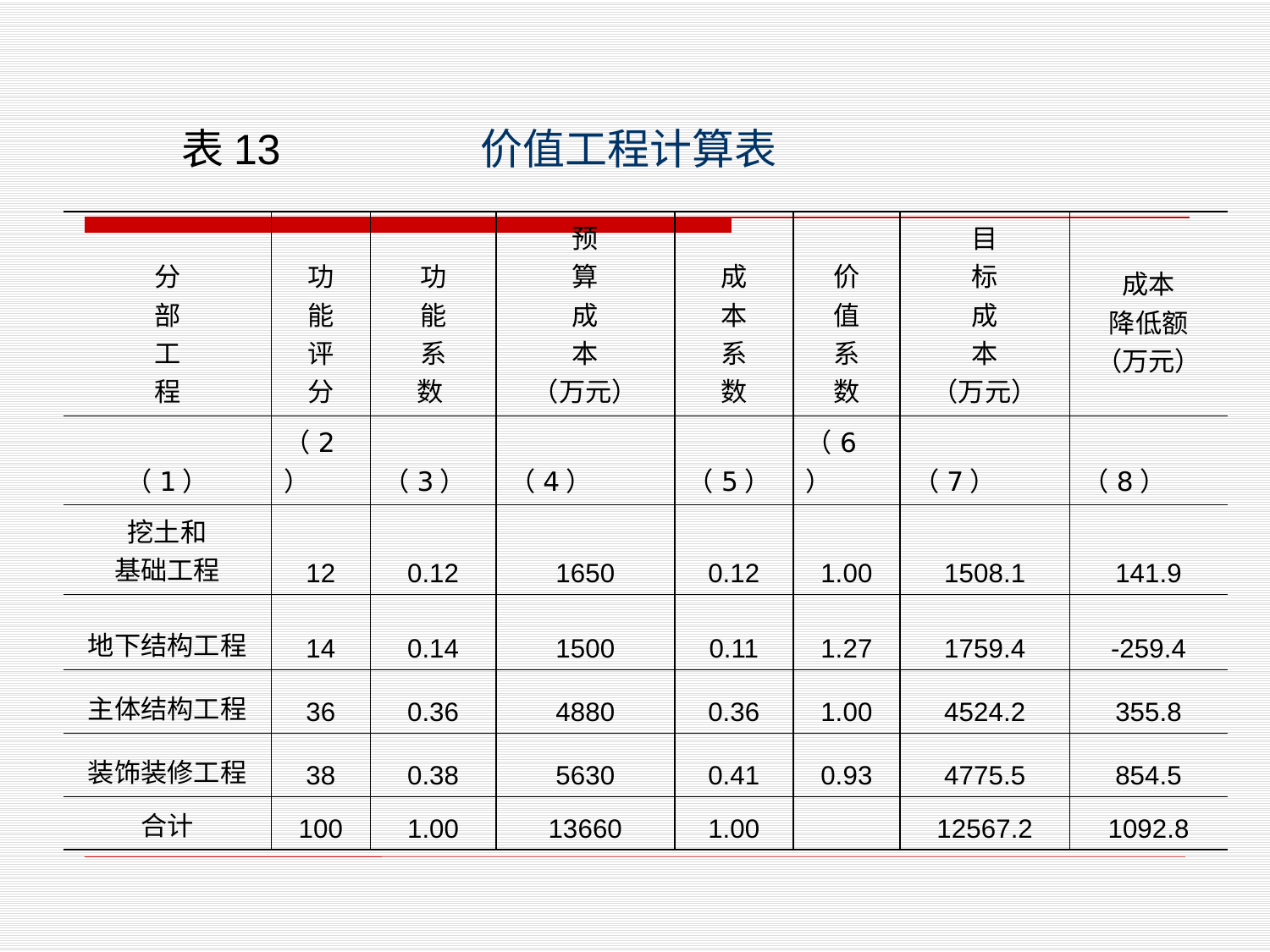

表13                价值工程计算表
| 分 部 工 程 | 功 能 评 分 | 功 能 系 数 | 预 算 成 本 （万元） | 成 本 系 数 | 价 值 系 数 | 目 标 成 本 （万元） | 成本 降低额 （万元） |
| --- | --- | --- | --- | --- | --- | --- | --- |
| （1） | （2） | （3） | （4） | （5） | （6） | （7） | （8） |
| 挖土和 基础工程 | 12 | 0.12 | 1650 | 0.12 | 1.00 | 1508.1 | 141.9 |
| 地下结构工程 | 14 | 0.14 | 1500 | 0.11 | 1.27 | 1759.4 | -259.4 |
| 主体结构工程 | 36 | 0.36 | 4880 | 0.36 | 1.00 | 4524.2 | 355.8 |
| 装饰装修工程 | 38 | 0.38 | 5630 | 0.41 | 0.93 | 4775.5 | 854.5 |
| 合计 | 100 | 1.00 | 13660 | 1.00 |  | 12567.2 | 1092.8 |